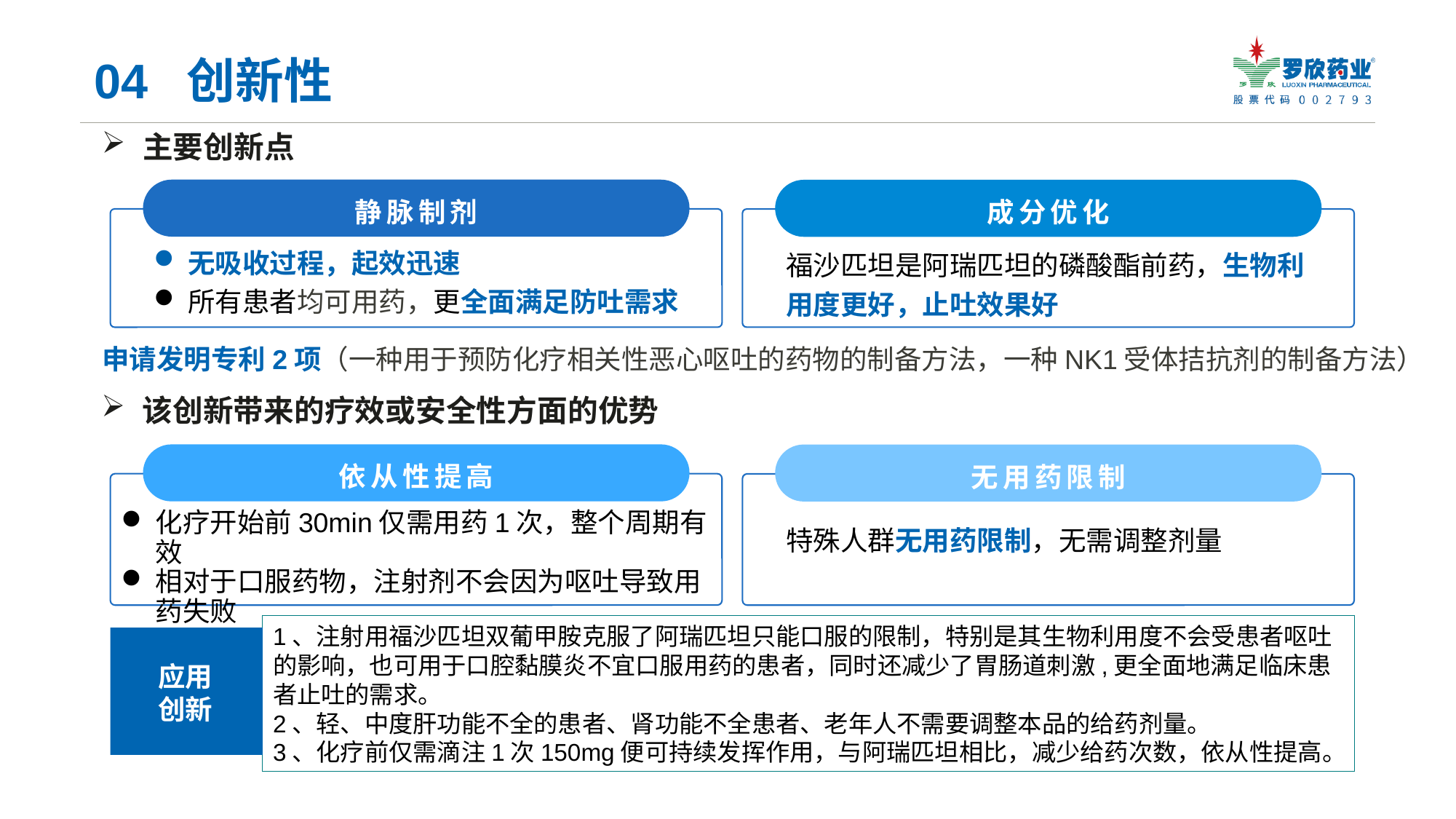

04  创新性
主要创新点

静脉制剂
成分优化

无吸收过程，起效迅速
所有患者均可用药，更全面满足防吐需求
福沙匹坦是阿瑞匹坦的磷酸酯前药，生物利用度更好，止吐效果好

申请发明专利2项（一种用于预防化疗相关性恶心呕吐的药物的制备方法，一种NK1受体拮抗剂的制备方法）
该创新带来的疗效或安全性方面的优势

依从性提高
无用药限制

化疗开始前30min仅需用药1次，整个周期有效
相对于口服药物，注射剂不会因为呕吐导致用药失败
特殊人群无用药限制，无需调整剂量
1、注射用福沙匹坦双葡甲胺克服了阿瑞匹坦只能口服的限制，特别是其生物利用度不会受患者呕吐的影响，也可用于口腔黏膜炎不宜口服用药的患者，同时还减少了胃肠道刺激,更全面地满足临床患者止吐的需求。
2、轻、中度肝功能不全的患者、肾功能不全患者、老年人不需要调整本品的给药剂量。
3、化疗前仅需滴注1次150mg便可持续发挥作用，与阿瑞匹坦相比，减少给药次数，依从性提高。

应用创新
9